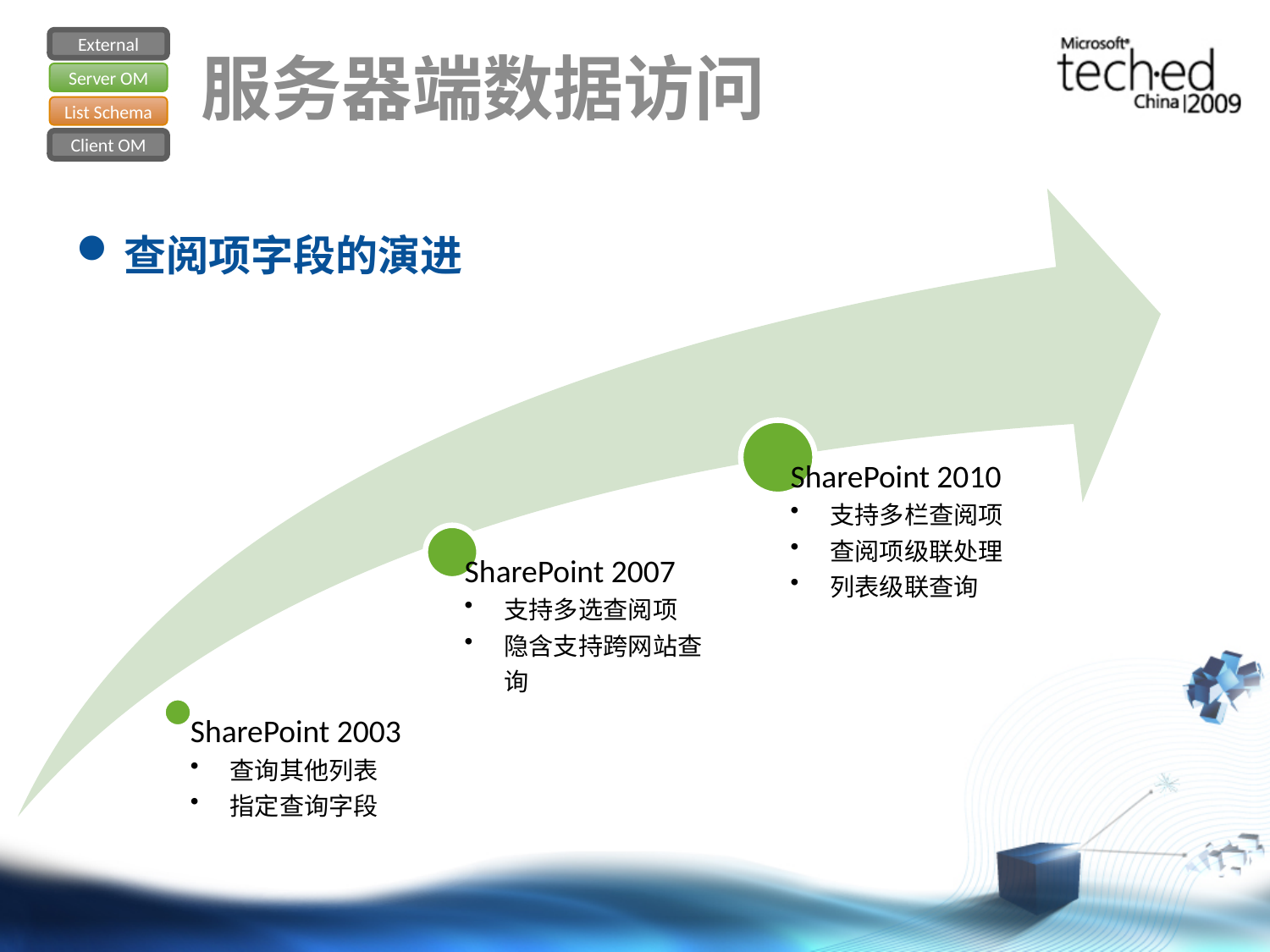

External
Server OM
List Schema
Client OM
# 服务器端数据访问
SharePoint 2003
SharePoint 2007
SharePoint 2010
查询其他列表
指定查询字段
支持多选查阅项
隐含支持跨网站查询
支持多栏查阅项
查阅项级联处理
列表级联查询
查阅项字段的演进